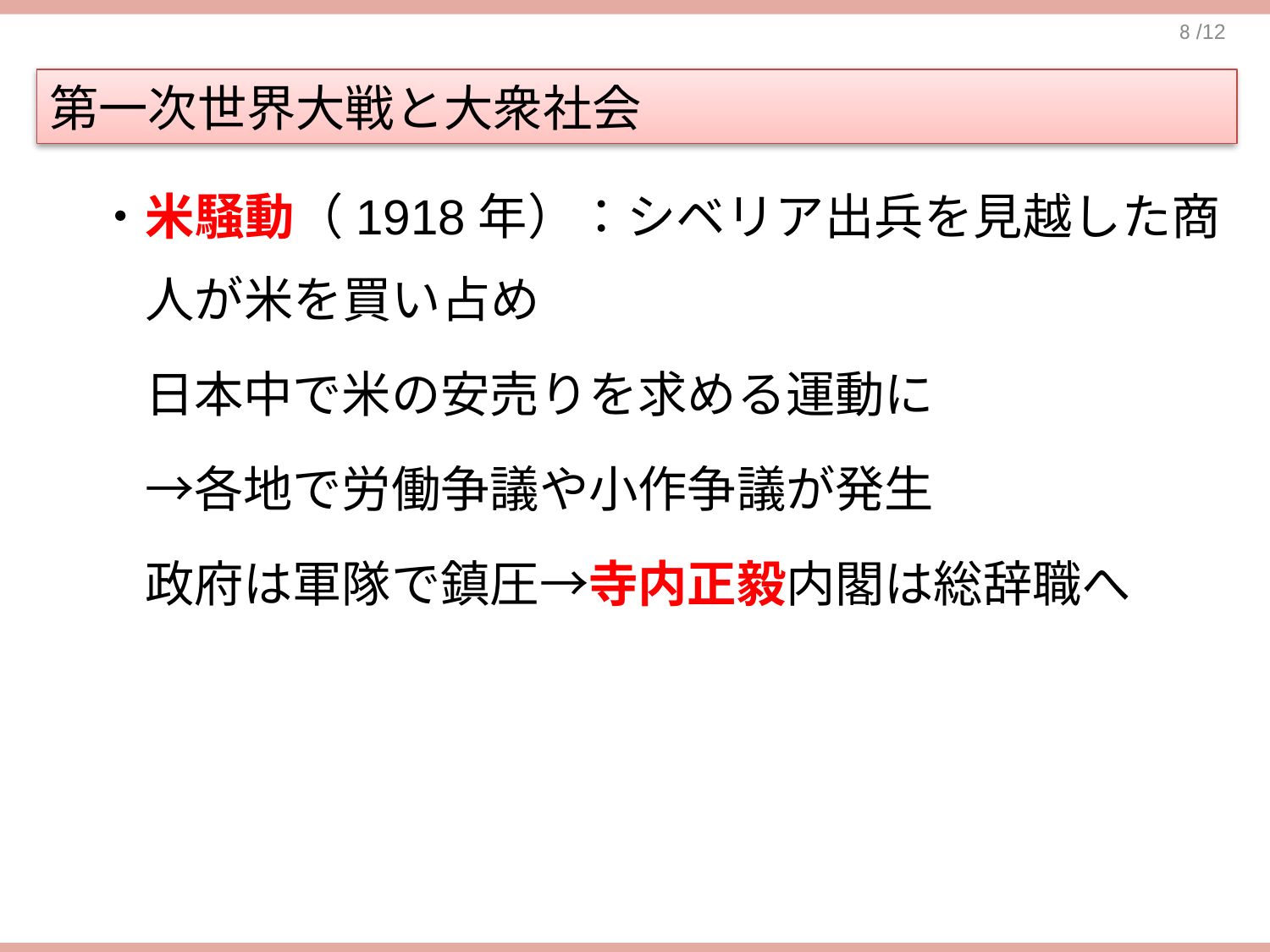

第一次世界大戦と大衆社会
　・米騒動（1918年）：シベリア出兵を見越した商人が米を買い占め
　　日本中で米の安売りを求める運動に
　　→各地で労働争議や小作争議が発生
　　政府は軍隊で鎮圧→寺内正毅内閣は総辞職へ